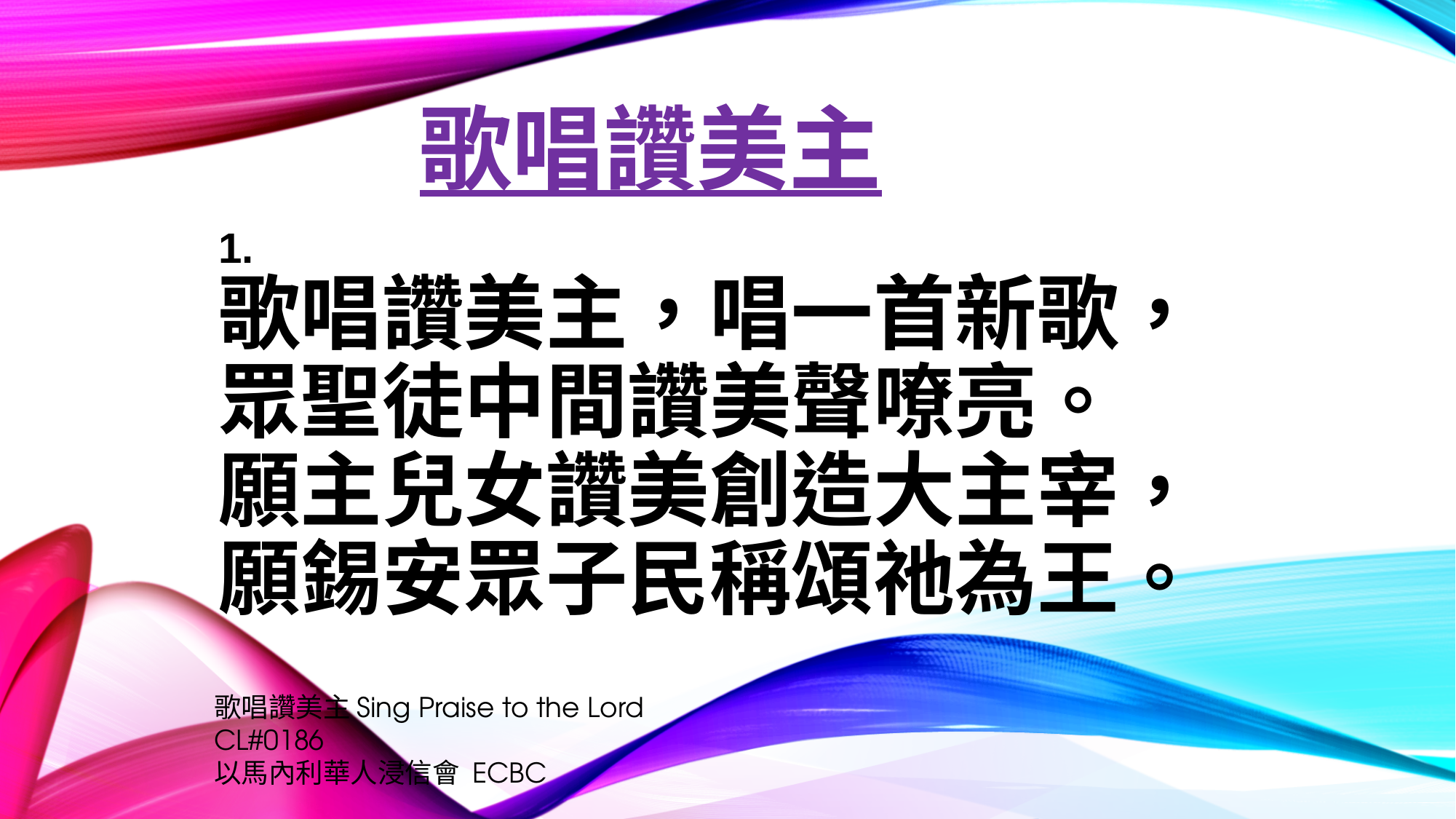

# 歌唱讚美主
1.
歌唱讚美主，唱一首新歌，
眾聖徒中間讚美聲嘹亮。
願主兒女讚美創造大主宰，
願錫安眾子民稱頌祂為王。

歌唱讚美主Sing Praise to the Lord
CL#0186
以馬內利華人浸信會 ECBC